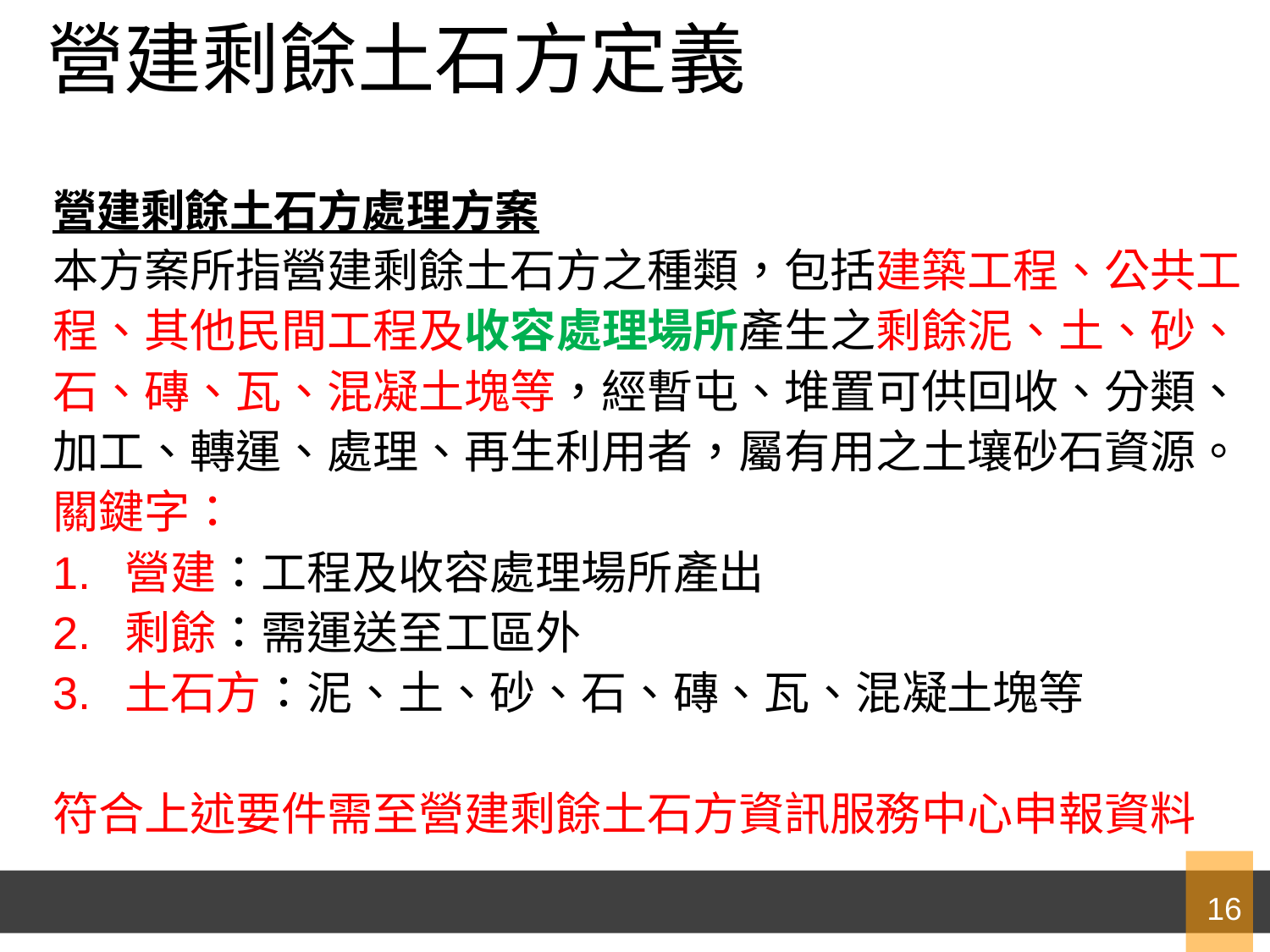

# 營建剩餘土石方定義
營建剩餘土石方處理方案
本方案所指營建剩餘土石方之種類，包括建築工程、公共工程、其他民間工程及收容處理場所產生之剩餘泥、土、砂、石、磚、瓦、混凝土塊等，經暫屯、堆置可供回收、分類、加工、轉運、處理、再生利用者，屬有用之土壤砂石資源。
關鍵字：
營建：工程及收容處理場所產出
剩餘：需運送至工區外
土石方：泥、土、砂、石、磚、瓦、混凝土塊等

符合上述要件需至營建剩餘土石方資訊服務中心申報資料
16